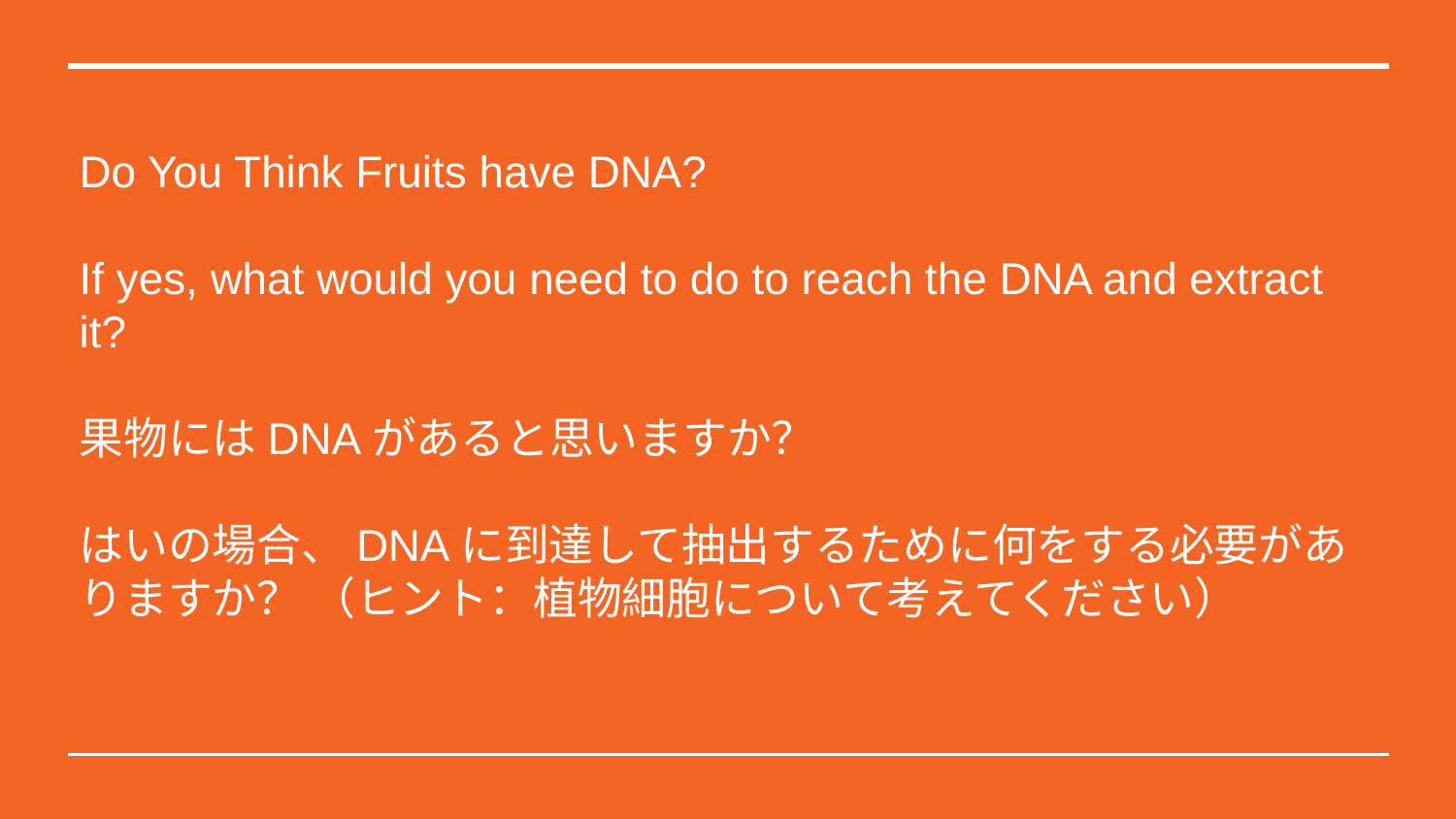

# Do You Think Fruits have DNA?

If yes, what would you need to do to reach the DNA and extract it?

果物にはDNAがあると思いますか？

はいの場合、DNAに到達して抽出するために何をする必要がありますか？ （ヒント：植物細胞について考えてください）